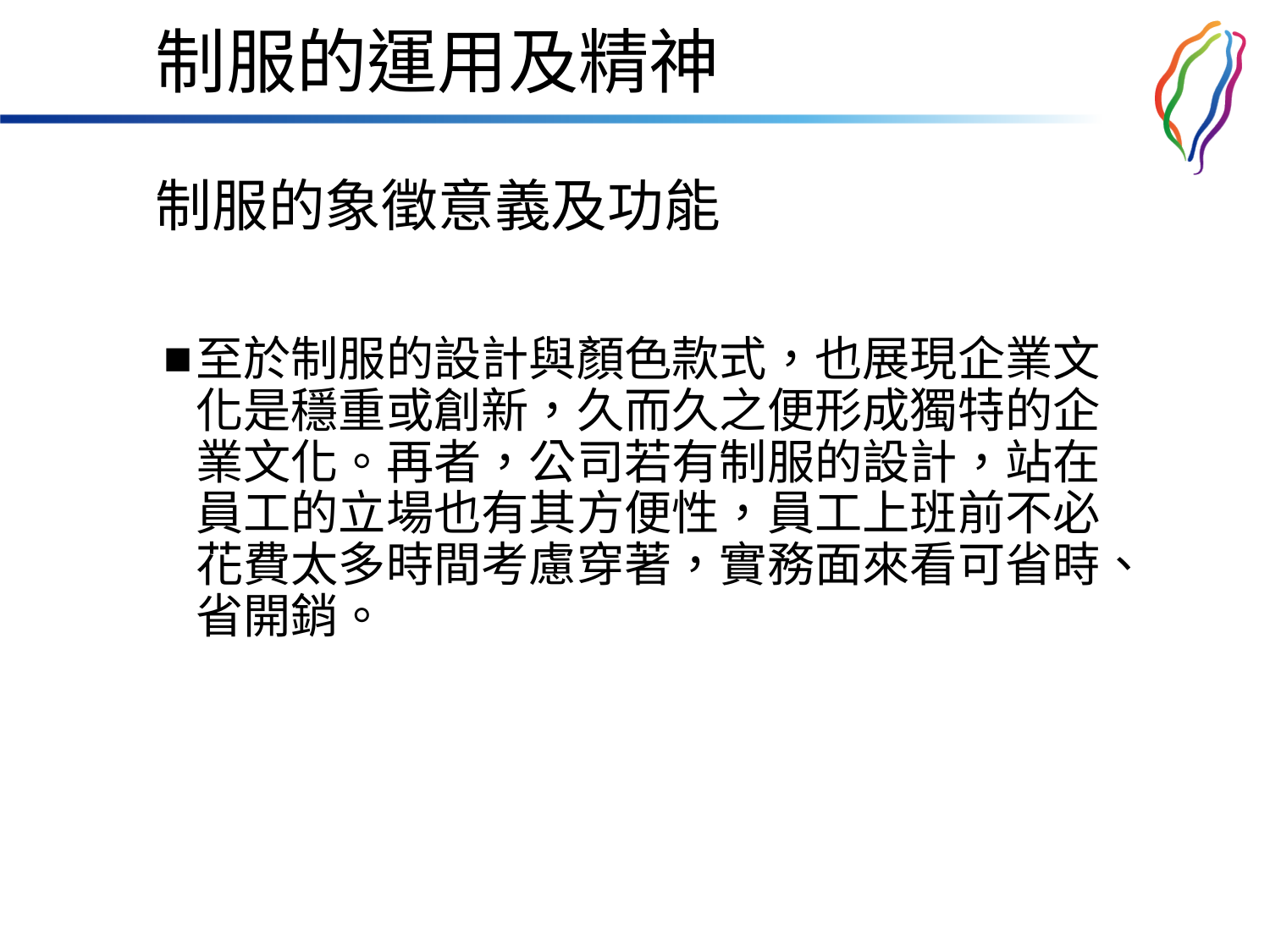

# 制服的運用及精神 制服的象徵意義及功能
至於制服的設計與顏色款式，也展現企業文化是穩重或創新，久而久之便形成獨特的企業文化。再者，公司若有制服的設計，站在員工的立場也有其方便性，員工上班前不必花費太多時間考慮穿著，實務面來看可省時、省開銷。